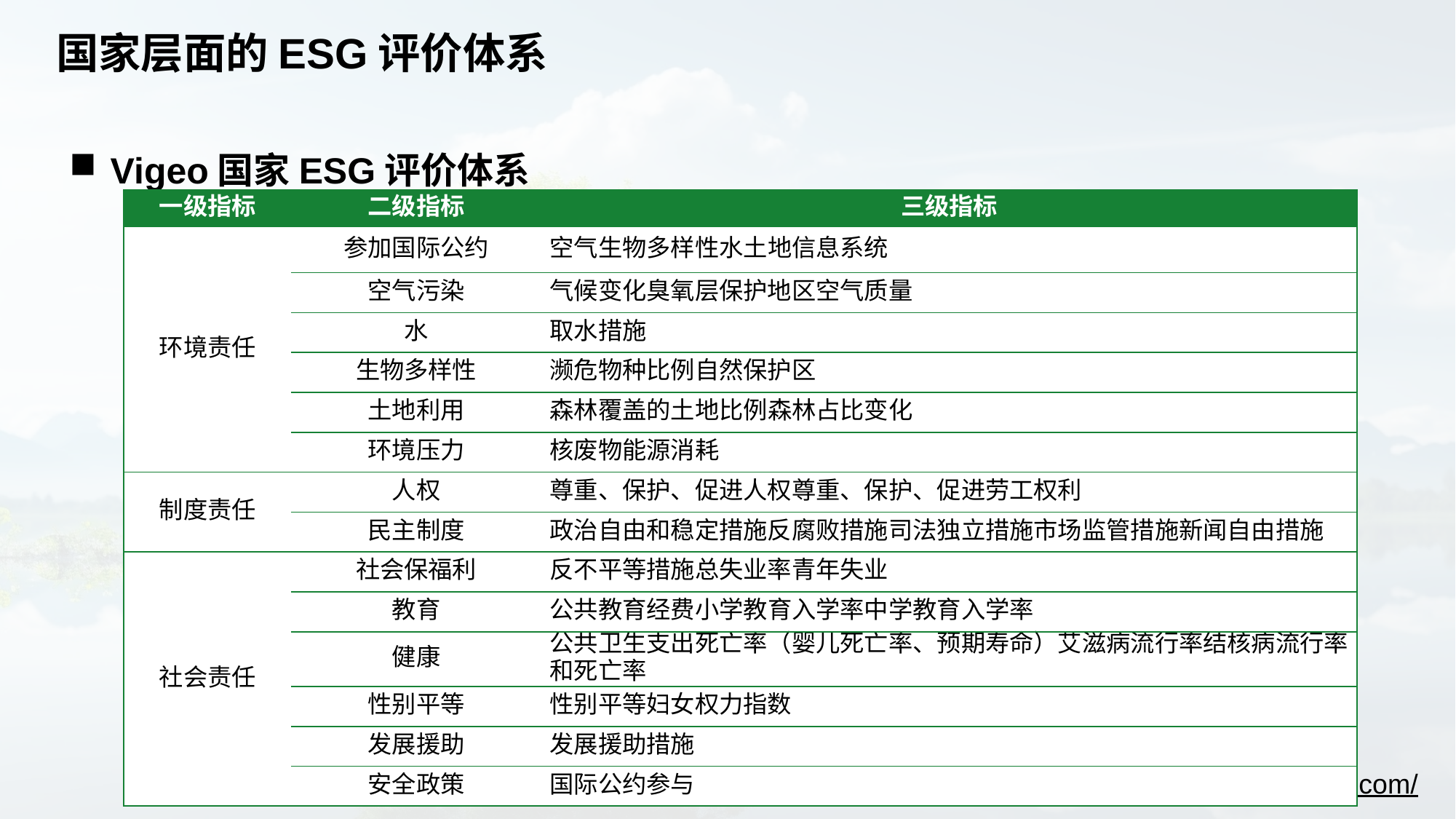

# 国家层面的ESG评价体系
Vigeo国家ESG评价体系
| 一级指标 | 二级指标 | 三级指标 |
| --- | --- | --- |
| 环境责任 | 参加国际公约 | 空气生物多样性水土地信息系统 |
|  | 空气污染 | 气候变化臭氧层保护地区空气质量 |
|  | 水 | 取水措施 |
|  | 生物多样性 | 濒危物种比例自然保护区 |
|  | 土地利用 | 森林覆盖的土地比例森林占比变化 |
|  | 环境压力 | 核废物能源消耗 |
| 制度责任 | 人权 | 尊重、保护、促进人权尊重、保护、促进劳工权利 |
|  | 民主制度 | 政治自由和稳定措施反腐败措施司法独立措施市场监管措施新闻自由措施 |
| 社会责任 | 社会保福利 | 反不平等措施总失业率青年失业 |
|  | 教育 | 公共教育经费小学教育入学率中学教育入学率 |
|  | 健康 | 公共卫生支出死亡率（婴儿死亡率、预期寿命）艾滋病流行率结核病流行率和死亡率 |
|  | 性别平等 | 性别平等妇女权力指数 |
|  | 发展援助 | 发展援助措施 |
|  | 安全政策 | 国际公约参与 |